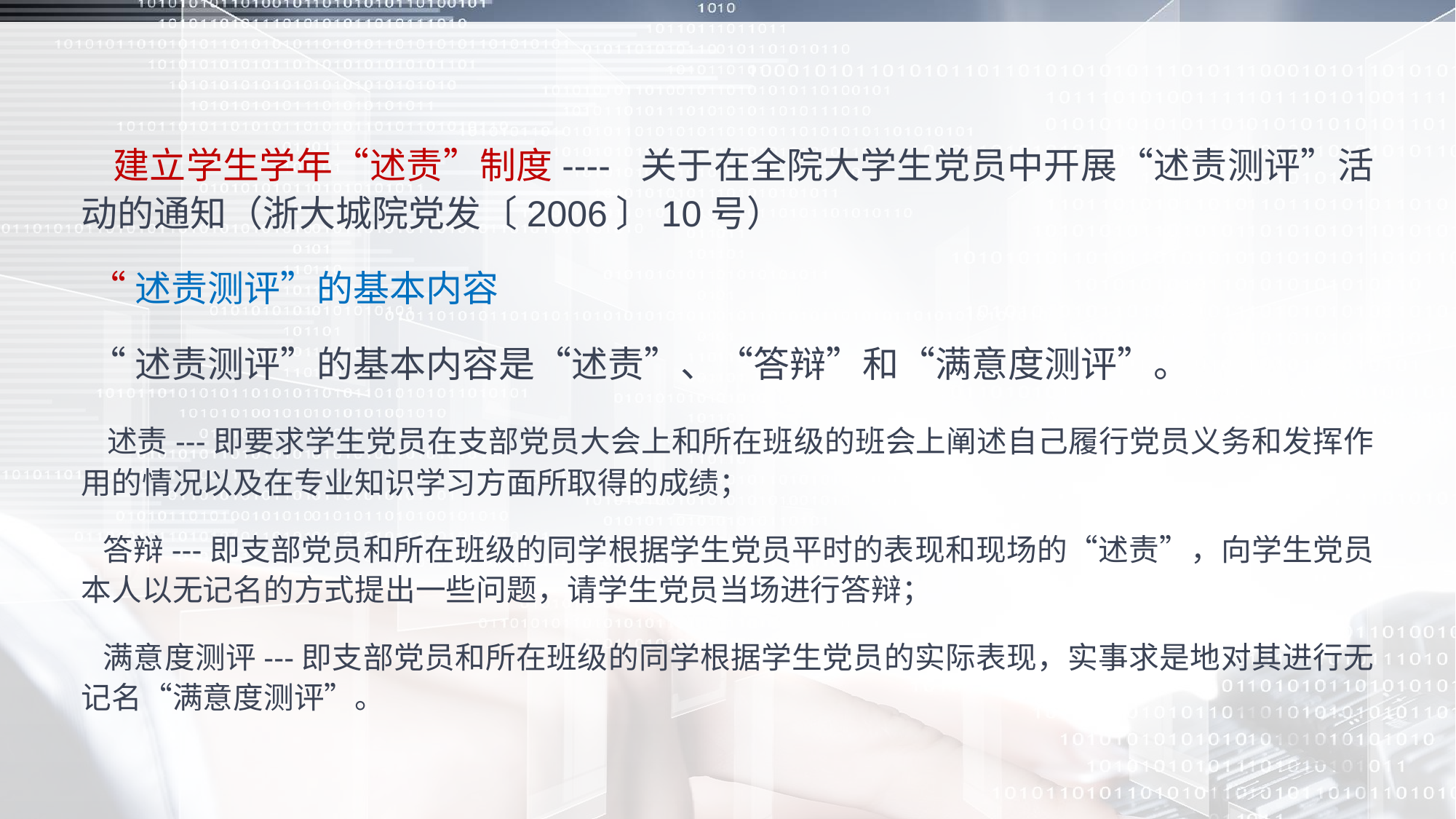

#
   建立学生学年“述责”制度----  关于在全院大学生党员中开展“述责测评”活动的通知（浙大城院党发〔2006〕10号）
 “述责测评”的基本内容
 “述责测评”的基本内容是“述责”、“答辩”和“满意度测评”。
  述责---即要求学生党员在支部党员大会上和所在班级的班会上阐述自己履行党员义务和发挥作用的情况以及在专业知识学习方面所取得的成绩；
  答辩---即支部党员和所在班级的同学根据学生党员平时的表现和现场的“述责”，向学生党员本人以无记名的方式提出一些问题，请学生党员当场进行答辩；
  满意度测评---即支部党员和所在班级的同学根据学生党员的实际表现，实事求是地对其进行无记名“满意度测评”。